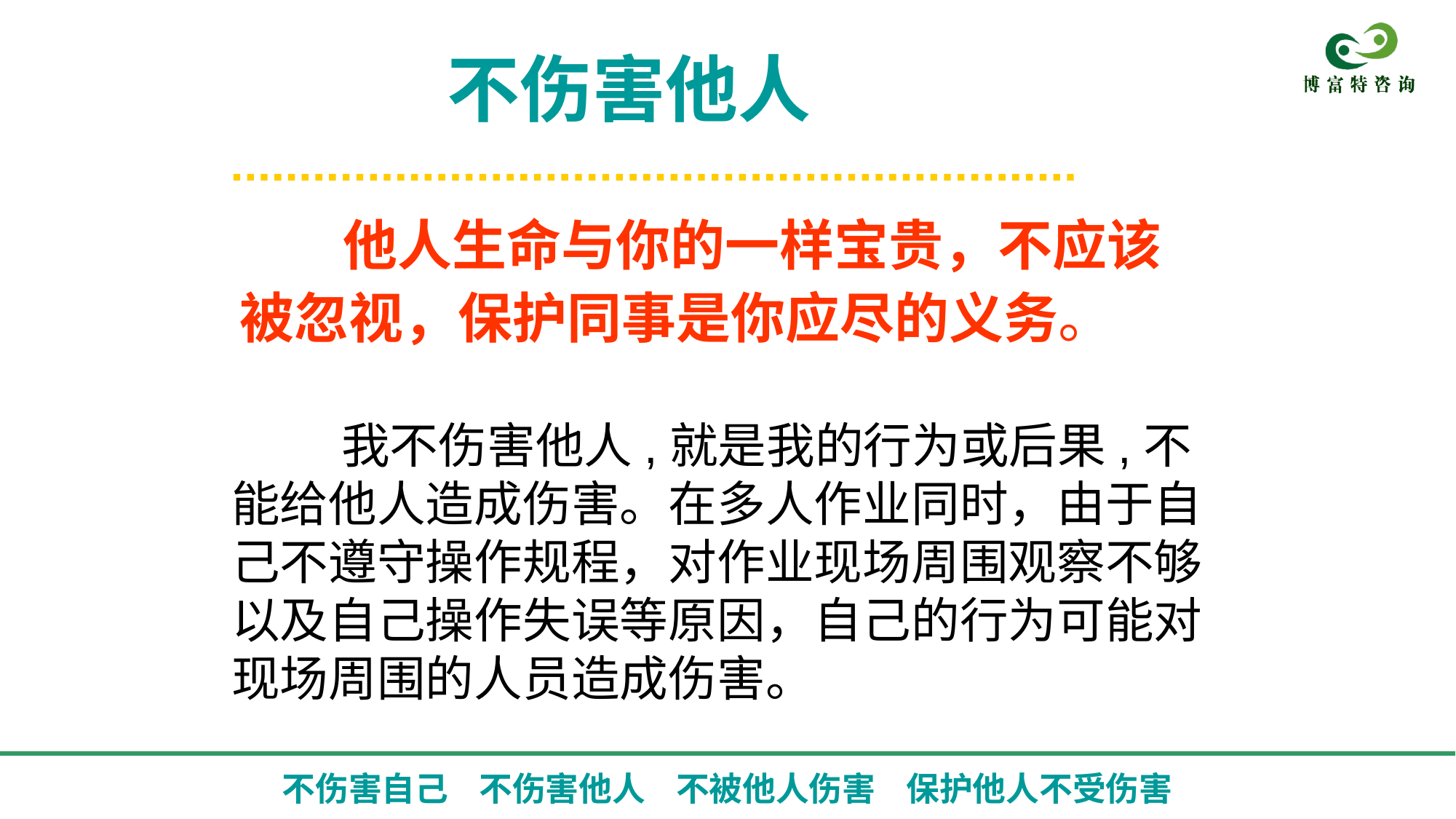

不伤害他人
    他人生命与你的一样宝贵，不应该被忽视，保护同事是你应尽的义务。

         我不伤害他人,就是我的行为或后果,不能给他人造成伤害。在多人作业同时，由于自己不遵守操作规程，对作业现场周围观察不够以及自己操作失误等原因，自己的行为可能对现场周围的人员造成伤害。
不伤害自己    不伤害他人    不被他人伤害    保护他人不受伤害